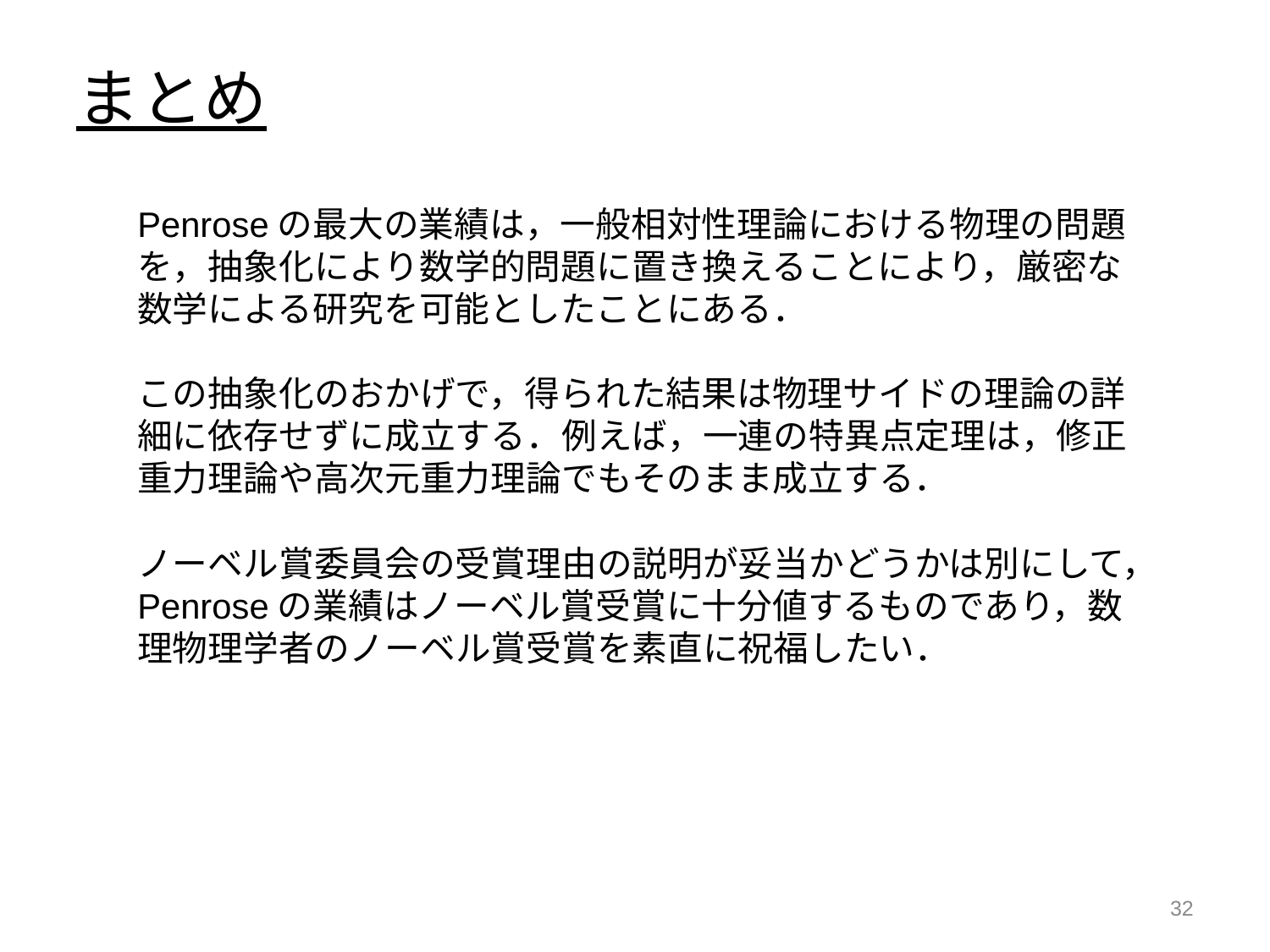

# まとめ
Penroseの最大の業績は，一般相対性理論における物理の問題を，抽象化により数学的問題に置き換えることにより，厳密な数学による研究を可能としたことにある．

この抽象化のおかげで，得られた結果は物理サイドの理論の詳細に依存せずに成立する．例えば，一連の特異点定理は，修正重力理論や高次元重力理論でもそのまま成立する．

ノーベル賞委員会の受賞理由の説明が妥当かどうかは別にして，Penroseの業績はノーベル賞受賞に十分値するものであり，数理物理学者のノーベル賞受賞を素直に祝福したい．
32